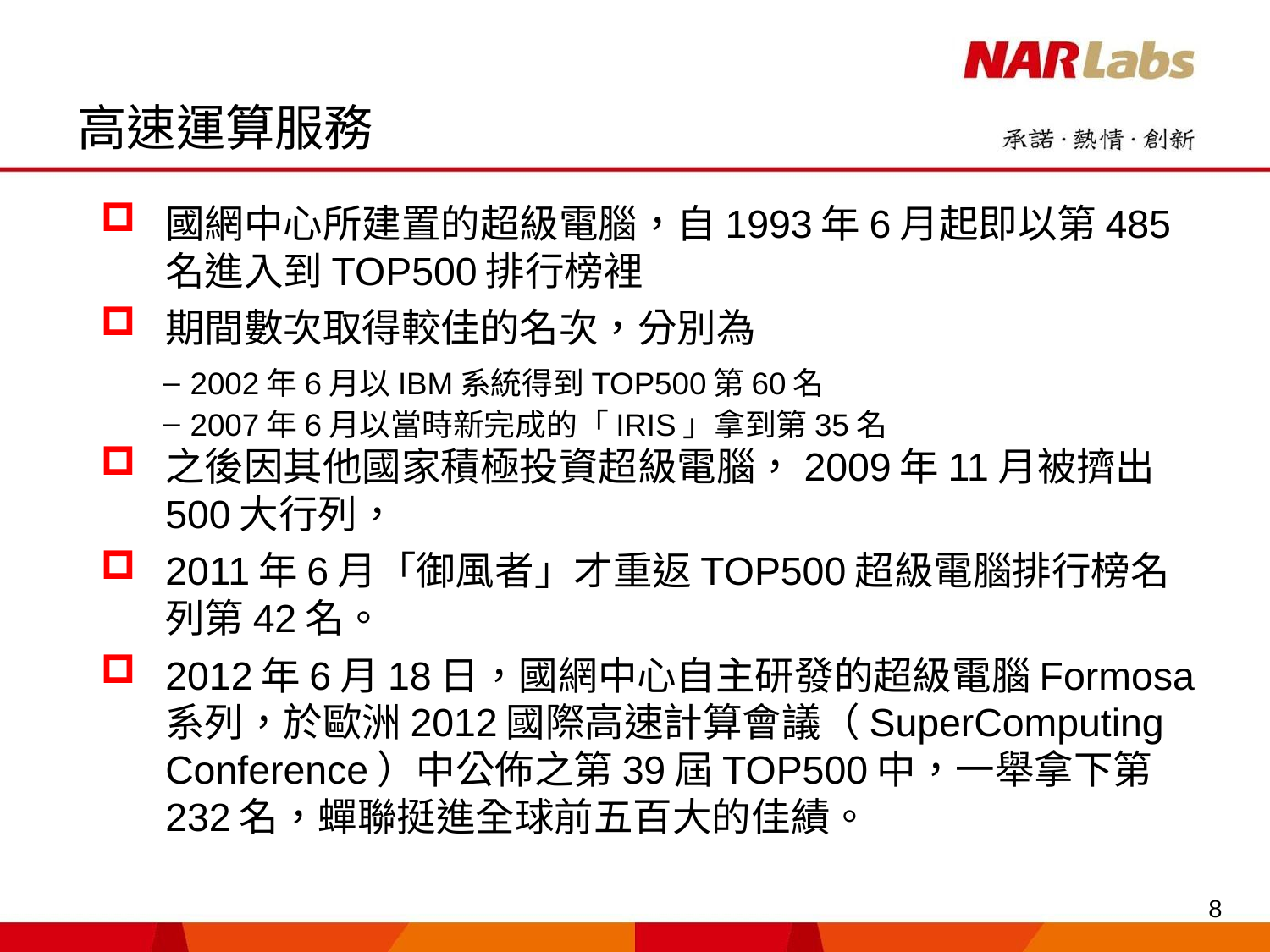

# 高速運算服務
國網中心所建置的超級電腦，自1993年6月起即以第485名進入到TOP500排行榜裡
期間數次取得較佳的名次，分別為
 2002年6月以IBM系統得到TOP500第60名
 2007年6月以當時新完成的「IRIS」拿到第35名
之後因其他國家積極投資超級電腦，2009年11月被擠出500大行列，
2011年6月「御風者」才重返TOP500超級電腦排行榜名列第42名。
2012年6月18日，國網中心自主研發的超級電腦Formosa系列，於歐洲2012國際高速計算會議（SuperComputing Conference）中公佈之第39屆TOP500中，一舉拿下第232名，蟬聯挺進全球前五百大的佳績。
8